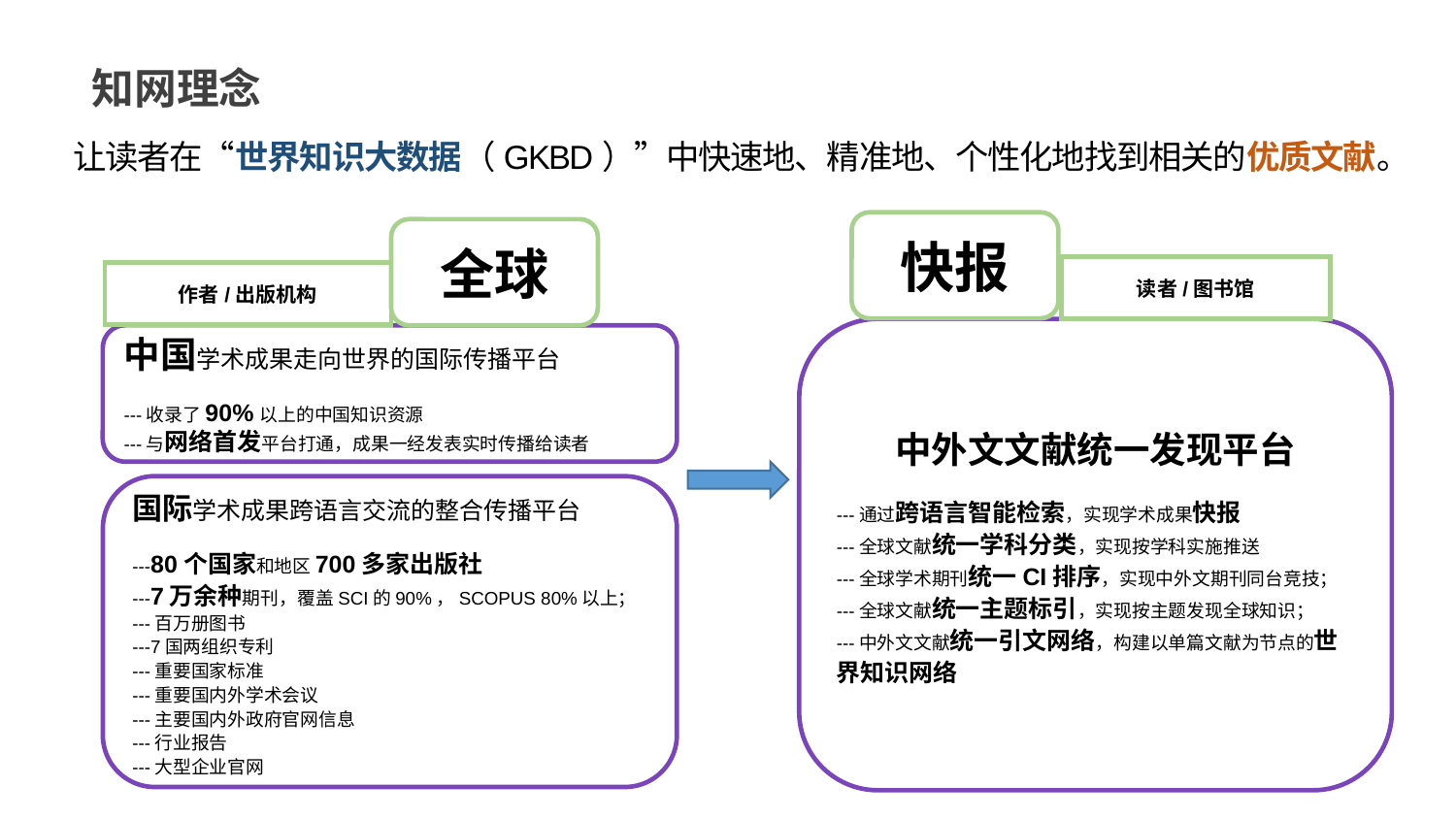

# 知网理念
让读者在“世界知识大数据（GKBD）”中快速地、精准地、个性化地找到相关的优质文献。
快报
全球
读者/图书馆
作者/出版机构
中外文文献统一发现平台

---通过跨语言智能检索，实现学术成果快报
---全球文献统一学科分类，实现按学科实施推送
---全球学术期刊统一CI排序，实现中外文期刊同台竞技；
---全球文献统一主题标引，实现按主题发现全球知识；
---中外文文献统一引文网络，构建以单篇文献为节点的世界知识网络
中国学术成果走向世界的国际传播平台

---收录了90%以上的中国知识资源
---与网络首发平台打通，成果一经发表实时传播给读者

国际学术成果跨语言交流的整合传播平台

---80个国家和地区700多家出版社
---7万余种期刊，覆盖SCI的90%，SCOPUS 80%以上；
---百万册图书
---7国两组织专利
---重要国家标准
---重要国内外学术会议
---主要国内外政府官网信息
---行业报告
---大型企业官网